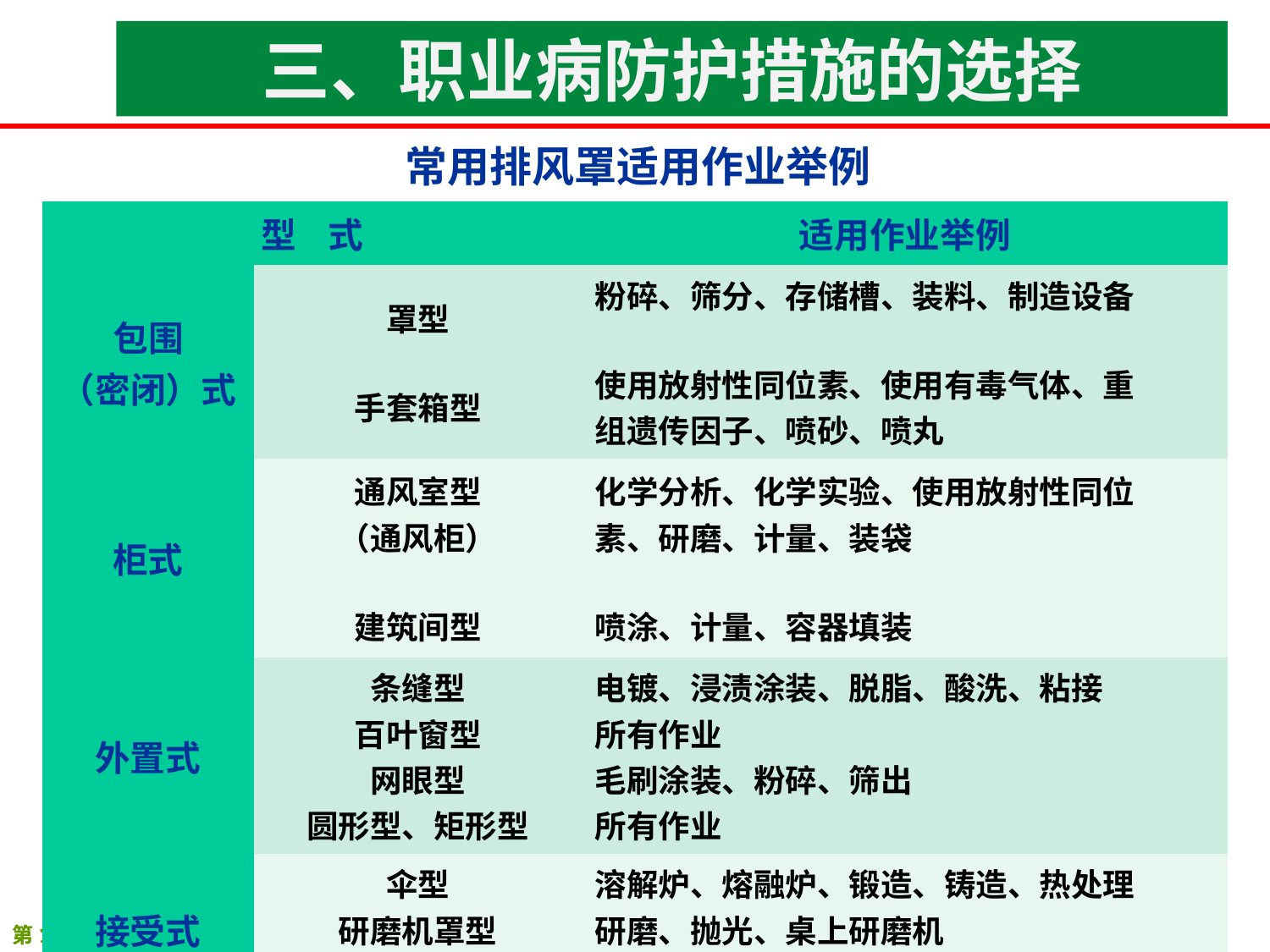

三、职业病防护措施的选择

常用排风罩适用作业举例
| 型 式 |  | 适用作业举例 |
| --- | --- | --- |
| 包围 （密闭）式 | 罩型 手套箱型 | 粉碎、筛分、存储槽、装料、制造设备 使用放射性同位素、使用有毒气体、重 组遗传因子、喷砂、喷丸 |
| 柜式 | 通风室型 （通风柜） 建筑间型 | 化学分析、化学实验、使用放射性同位 素、研磨、计量、装袋 喷涂、计量、容器填装 |
| 外置式 | 条缝型 百叶窗型 网眼型 圆形型、矩形型 | 电镀、浸渍涂装、脱脂、酸洗、粘接 所有作业 毛刷涂装、粉碎、筛出 所有作业 |
| 接受式 | 伞型 研磨机罩型 圆形型、矩形型 | 溶解炉、熔融炉、锻造、铸造、热处理 研磨、抛光、桌上研磨机 研磨、抛光 |